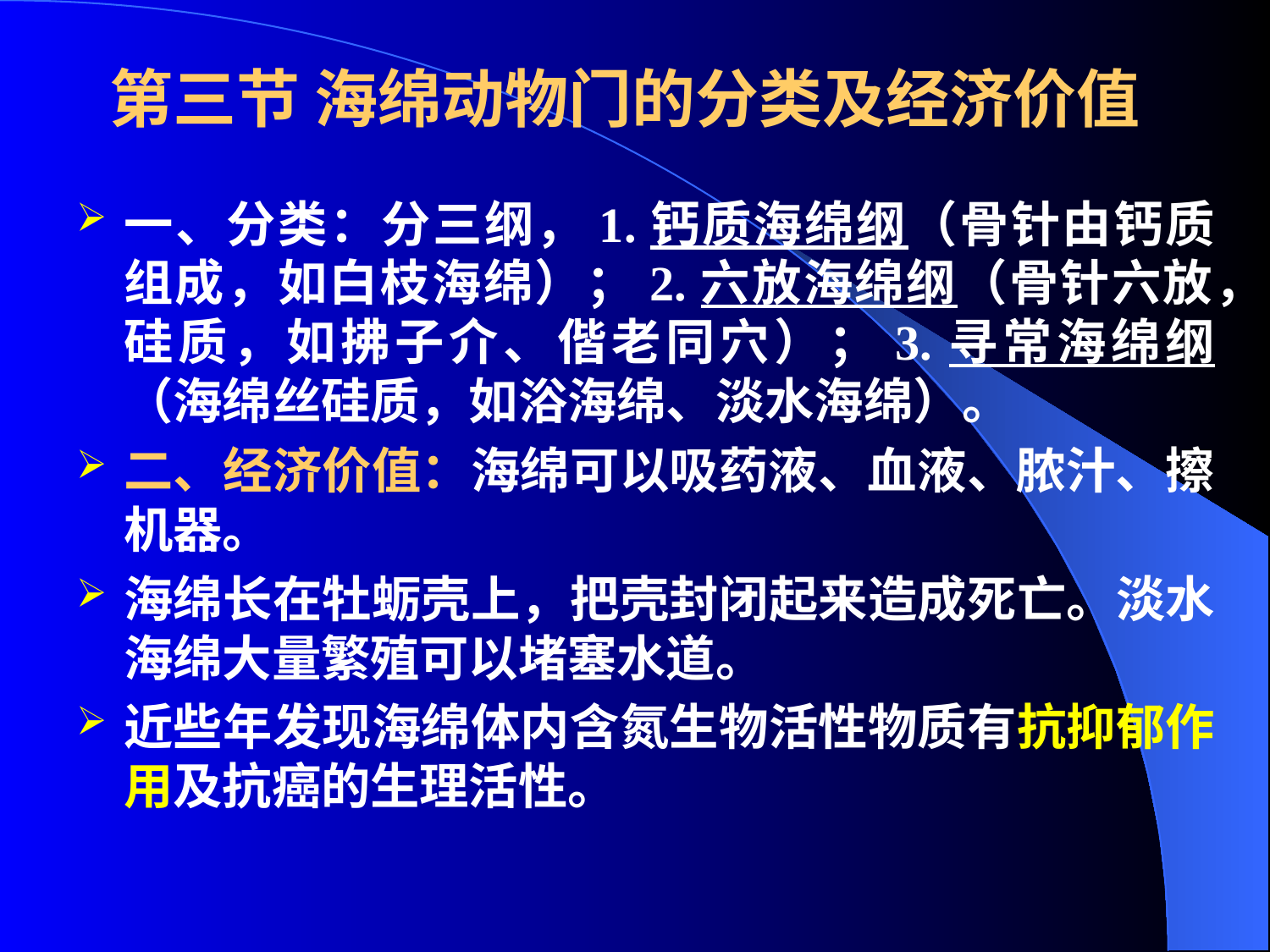

# 第三节 海绵动物门的分类及经济价值
一、分类：分三纲，1.钙质海绵纲（骨针由钙质组成，如白枝海绵）；2.六放海绵纲（骨针六放，硅质，如拂子介、偕老同穴）；3.寻常海绵纲（海绵丝硅质，如浴海绵、淡水海绵）。
二、经济价值：海绵可以吸药液、血液、脓汁、擦机器。
海绵长在牡蛎壳上，把壳封闭起来造成死亡。淡水海绵大量繁殖可以堵塞水道。
近些年发现海绵体内含氮生物活性物质有抗抑郁作用及抗癌的生理活性。